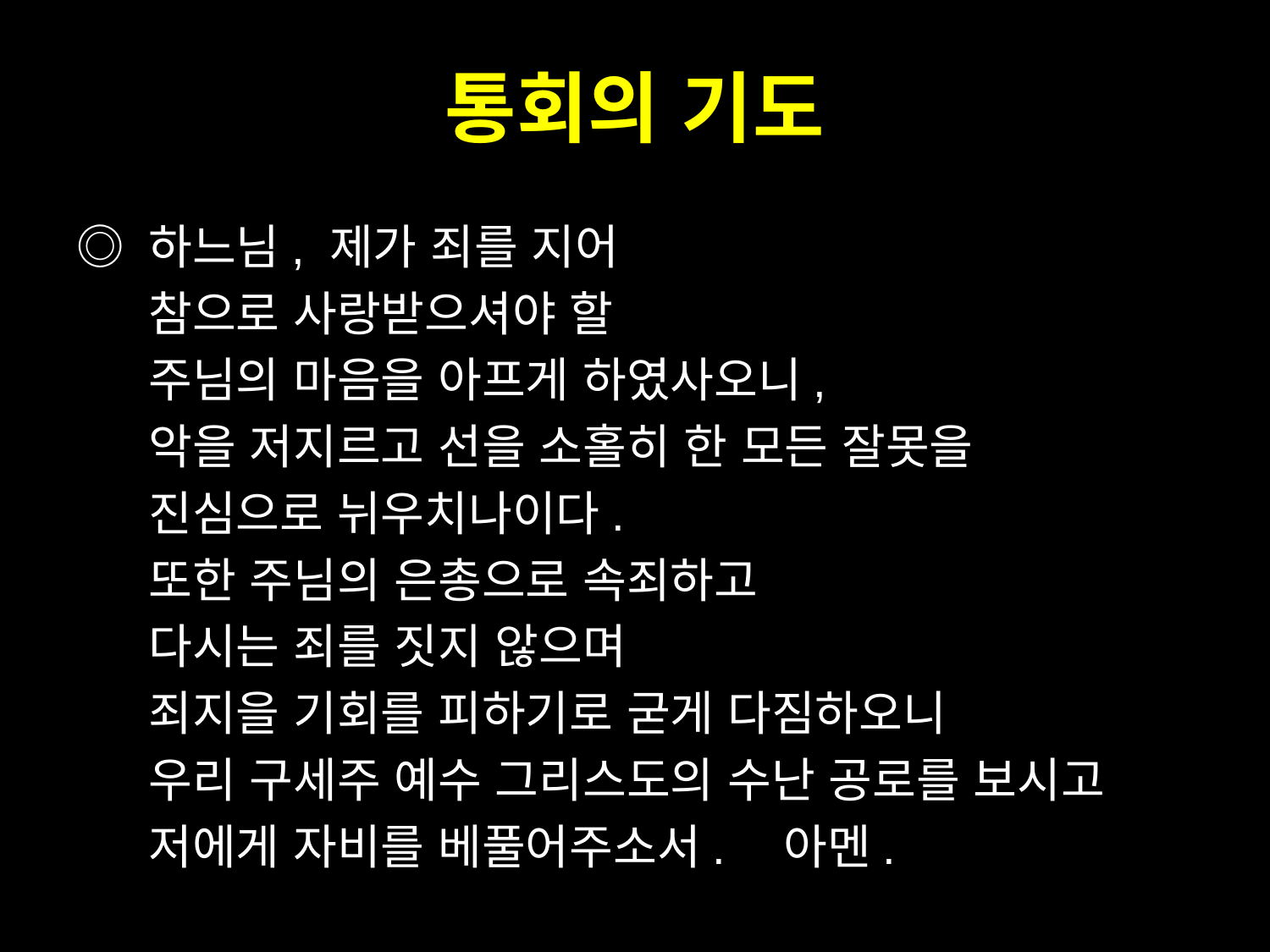

# 통회의 기도
◎ 하느님, 제가 죄를 지어
	 참으로 사랑받으셔야 할
	 주님의 마음을 아프게 하였사오니,
	 악을 저지르고 선을 소홀히 한 모든 잘못을
	 진심으로 뉘우치나이다.
	 또한 주님의 은총으로 속죄하고
	 다시는 죄를 짓지 않으며
	 죄지을 기회를 피하기로 굳게 다짐하오니
	 우리 구세주 예수 그리스도의 수난 공로를 보시고
	 저에게 자비를 베풀어주소서.	 아멘.